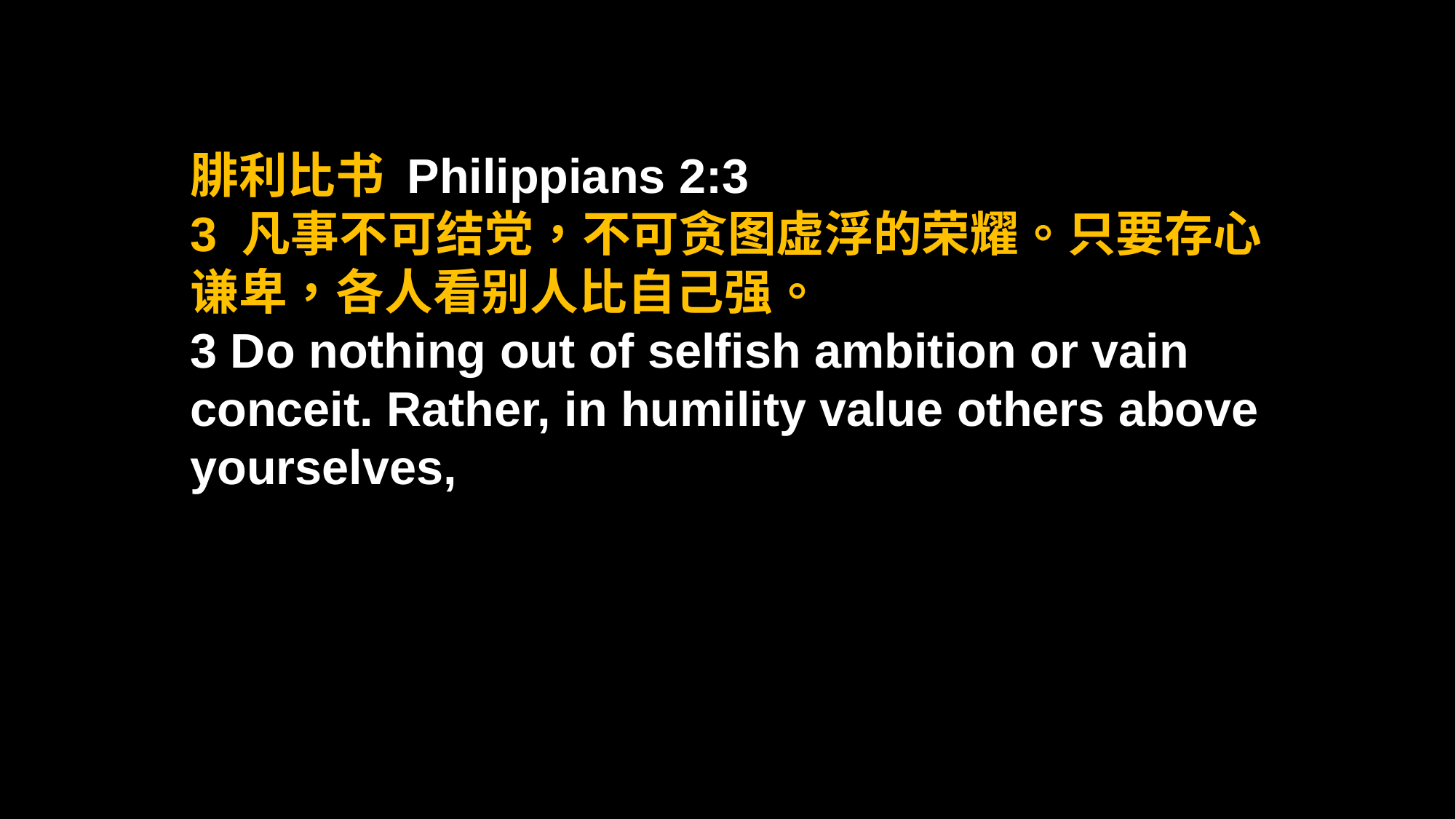

腓利比书 Philippians 2:3
3 凡事不可结党，不可贪图虚浮的荣耀。只要存心谦卑，各人看别人比自己强。
3 Do nothing out of selfish ambition or vain conceit. Rather, in humility value others above yourselves,